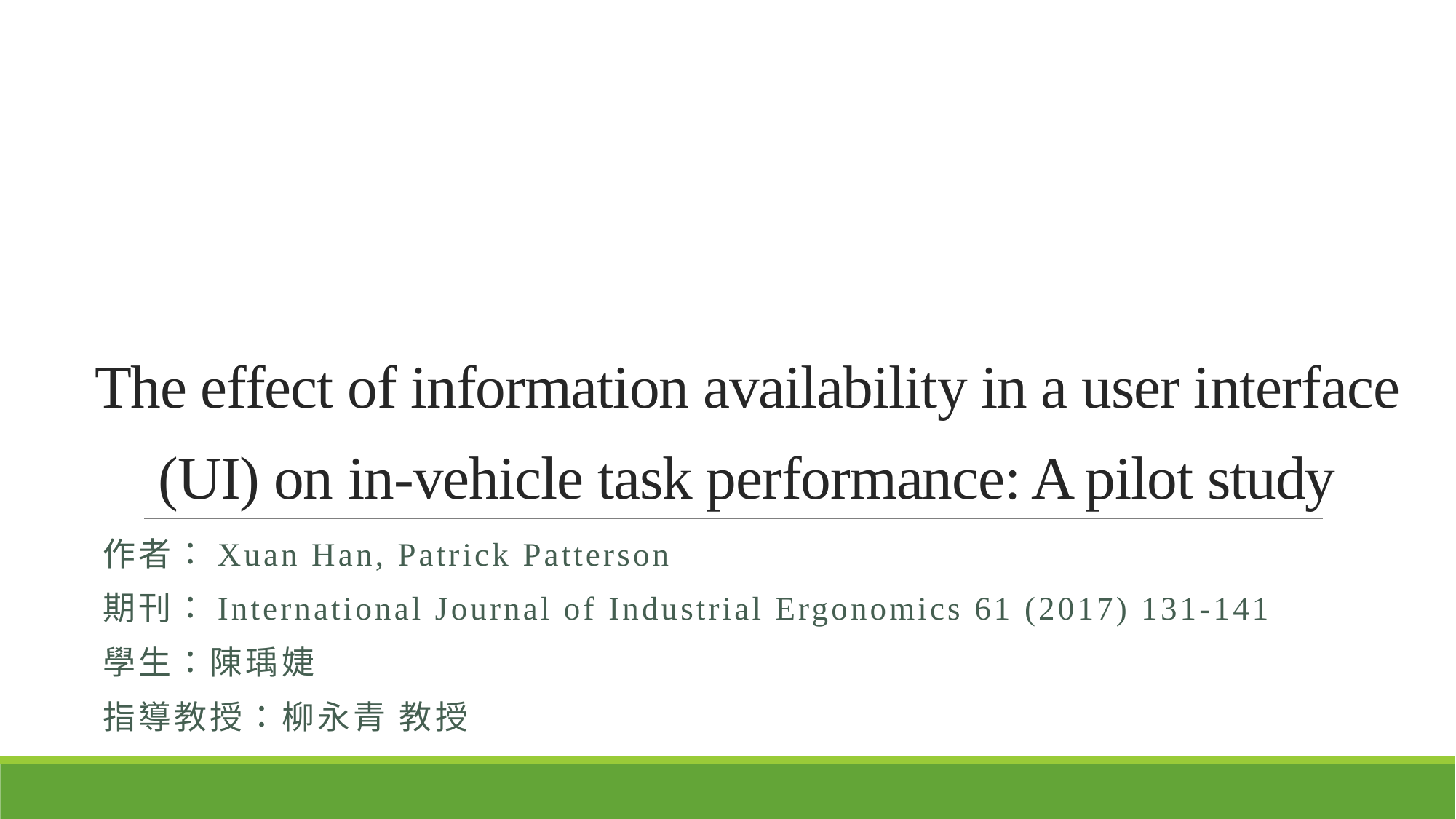

# The effect of information availability in a user interface (UI) on in-vehicle task performance: A pilot study
作者：Xuan Han, Patrick Patterson
期刊：International Journal of Industrial Ergonomics 61 (2017) 131-141
學生：陳瑀婕
指導教授：柳永青 教授